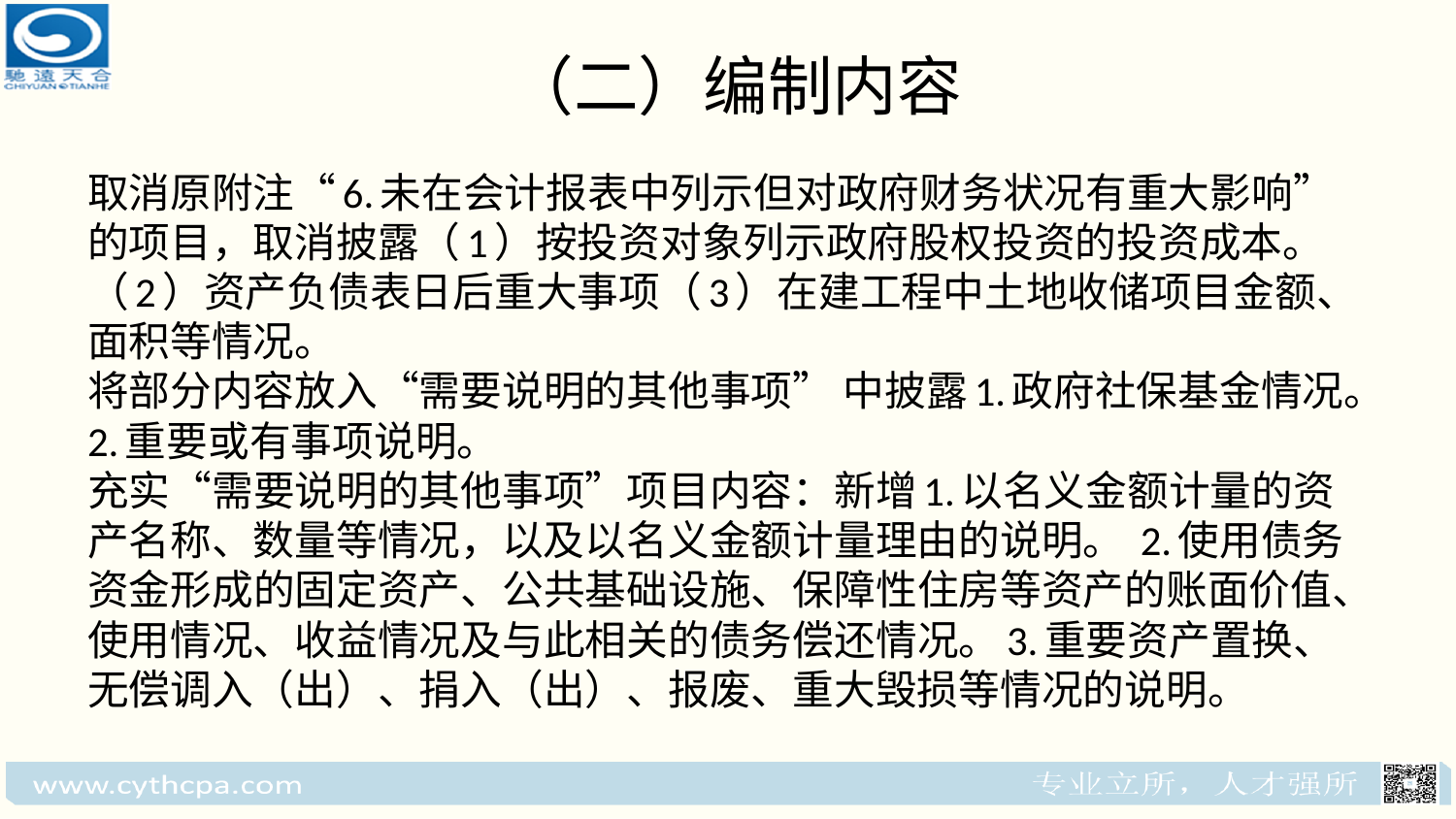

# （二）编制内容
取消原附注“6.未在会计报表中列示但对政府财务状况有重大影响”的项目，取消披露（1）按投资对象列示政府股权投资的投资成本。（2）资产负债表日后重大事项（3）在建工程中土地收储项目金额、面积等情况。
将部分内容放入“需要说明的其他事项” 中披露1.政府社保基金情况。2.重要或有事项说明。
充实“需要说明的其他事项”项目内容：新增1.以名义金额计量的资产名称、数量等情况，以及以名义金额计量理由的说明。 2.使用债务资金形成的固定资产、公共基础设施、保障性住房等资产的账面价值、使用情况、收益情况及与此相关的债务偿还情况。3.重要资产置换、无偿调入（出）、捐入（出）、报废、重大毁损等情况的说明。